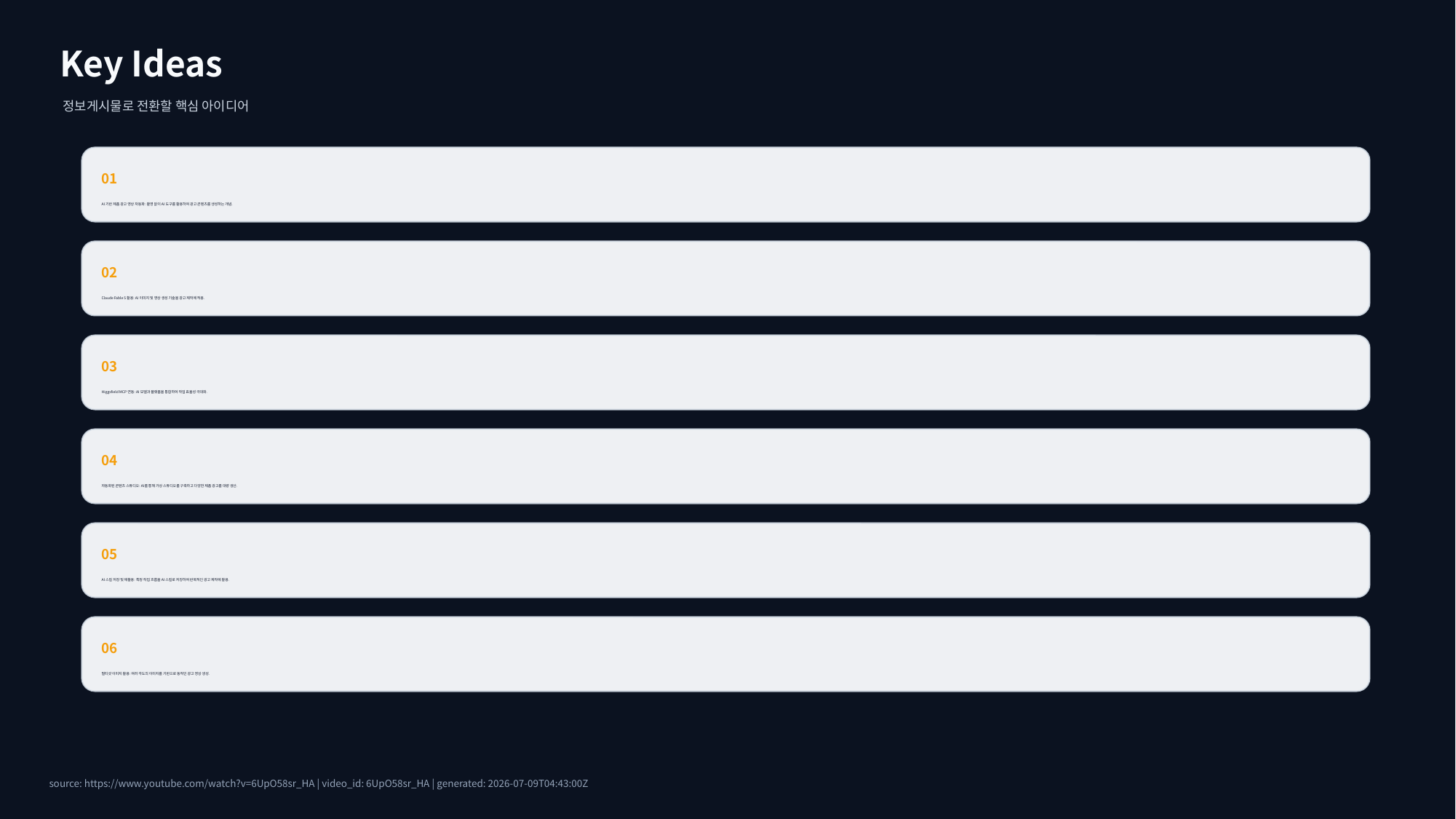

Key Ideas
정보게시물로 전환할 핵심 아이디어

01
AI 기반 제품 광고 영상 자동화: 촬영 없이 AI 도구를 활용하여 광고 콘텐츠를 생성하는 개념.

02
Claude Fable 5 활용: AI 이미지 및 영상 생성 기술을 광고 제작에 적용.

03
Higgsfield MCP 연동: AI 모델과 플랫폼을 통합하여 작업 효율성 극대화.

04
자동화된 콘텐츠 스튜디오: AI를 통해 가상 스튜디오를 구축하고 다양한 제품 광고를 대량 생산.

05
AI 스킬 저장 및 재활용: 특정 작업 흐름을 AI 스킬로 저장하여 반복적인 광고 제작에 활용.

06
멀티샷 이미지 활용: 여러 각도의 이미지를 기반으로 동적인 광고 영상 생성.
source: https://www.youtube.com/watch?v=6UpO58sr_HA | video_id: 6UpO58sr_HA | generated: 2026-07-09T04:43:00Z